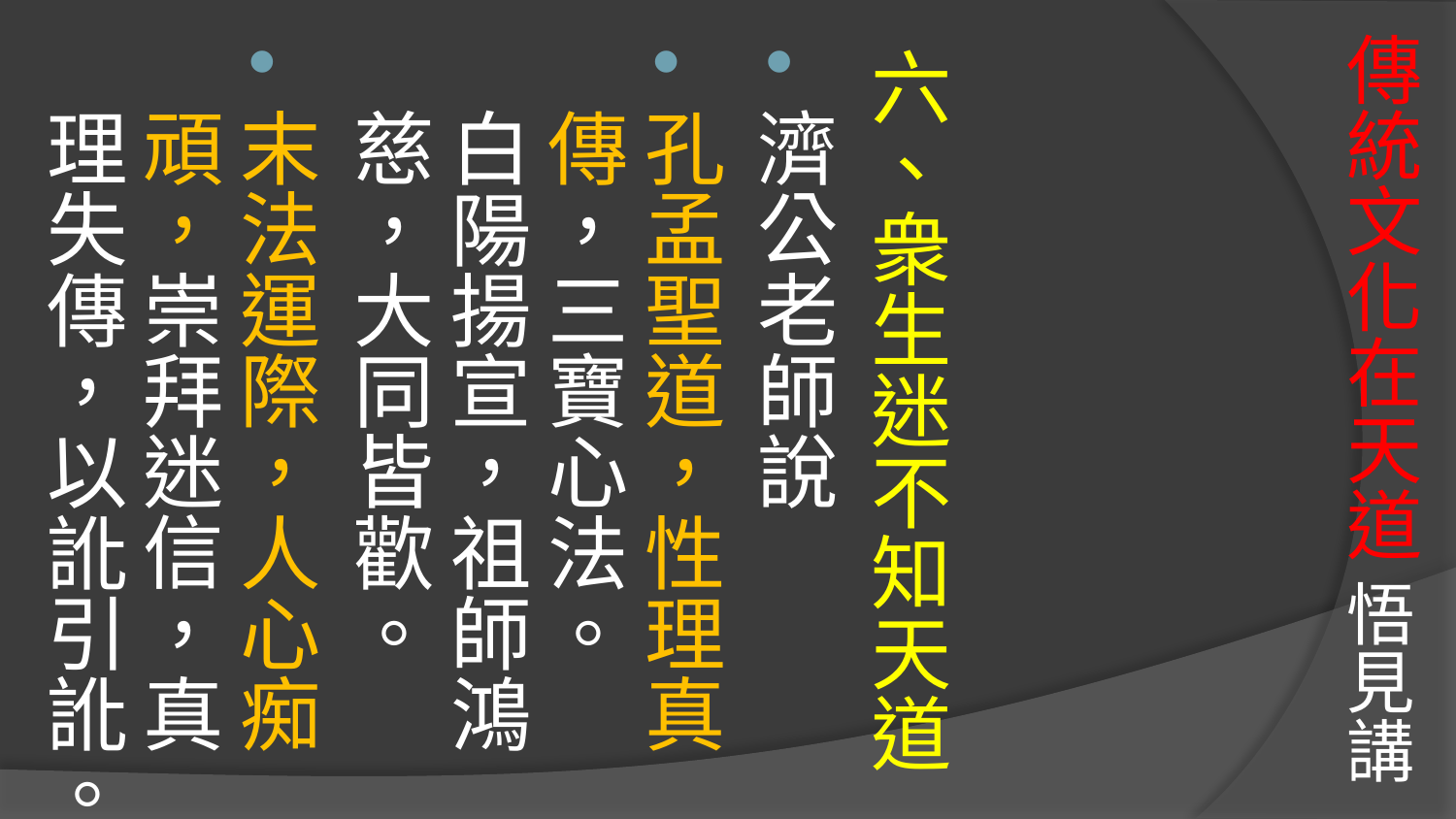

# 傳統文化在天道 悟見講
六、衆生迷不知天道
濟公老師說
孔孟聖道，性理真傳，三寶心法。
白陽揚宣，祖師鴻慈，大同皆歡。
末法運際，人心痴頑，崇拜迷信，真理失傳，以訛引訛。